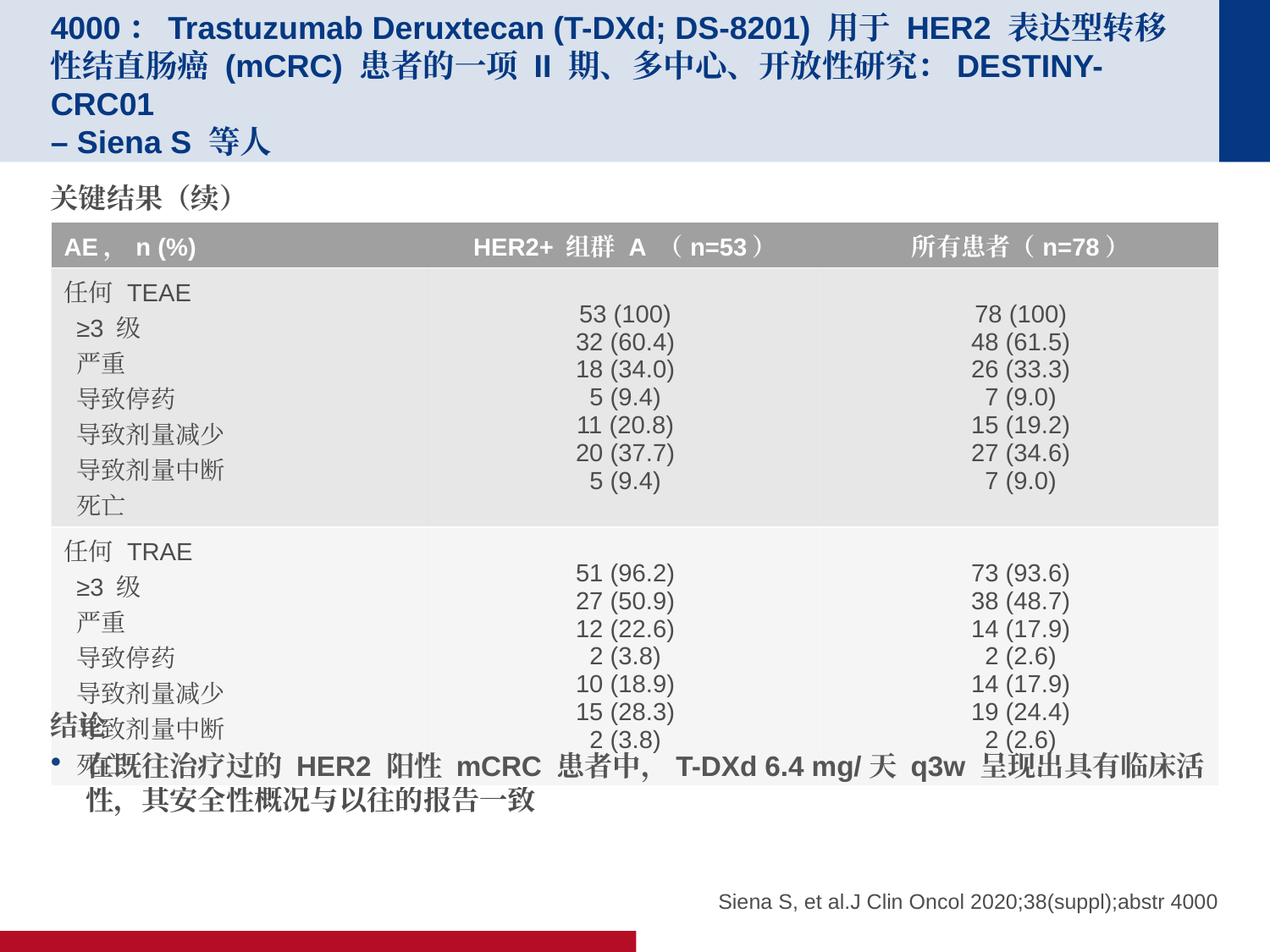

# 4000：Trastuzumab Deruxtecan (T-DXd; DS-8201) 用于 HER2 表达型转移性结直肠癌 (mCRC) 患者的一项 II 期、多中心、开放性研究：DESTINY-CRC01 – Siena S 等人
关键结果（续）
结论
在既往治疗过的 HER2 阳性 mCRC 患者中，T-DXd 6.4 mg/天 q3w 呈现出具有临床活性，其安全性概况与以往的报告一致
| AE，n (%) | HER2+ 组群 A （n=53） | 所有患者（n=78） |
| --- | --- | --- |
| 任何 TEAE ≥3 级 严重 导致停药 导致剂量减少 导致剂量中断 死亡 | 53 (100) 32 (60.4) 18 (34.0) 5 (9.4) 11 (20.8) 20 (37.7) 5 (9.4) | 78 (100) 48 (61.5) 26 (33.3) 7 (9.0) 15 (19.2) 27 (34.6) 7 (9.0) |
| 任何 TRAE ≥3 级 严重 导致停药 导致剂量减少 导致剂量中断 死亡 | 51 (96.2) 27 (50.9) 12 (22.6) 2 (3.8) 10 (18.9) 15 (28.3) 2 (3.8) | 73 (93.6) 38 (48.7) 14 (17.9) 2 (2.6) 14 (17.9) 19 (24.4) 2 (2.6) |
Siena S, et al.J Clin Oncol 2020;38(suppl);abstr 4000